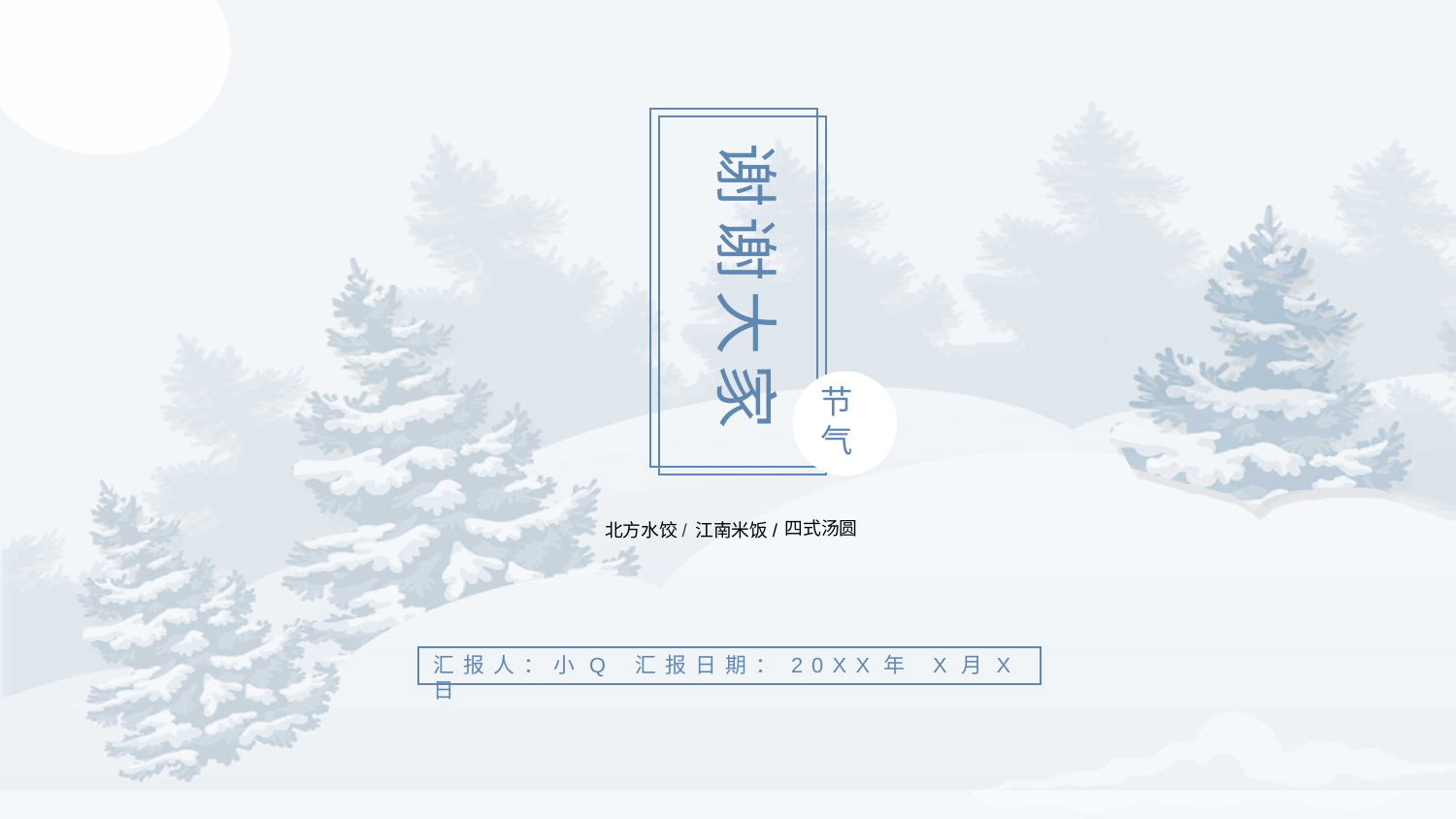

谢谢大家

节气
四式汤圆
北方水饺/
江南米饭/

汇报人：小Q 汇报日期：20XX年 X月X日